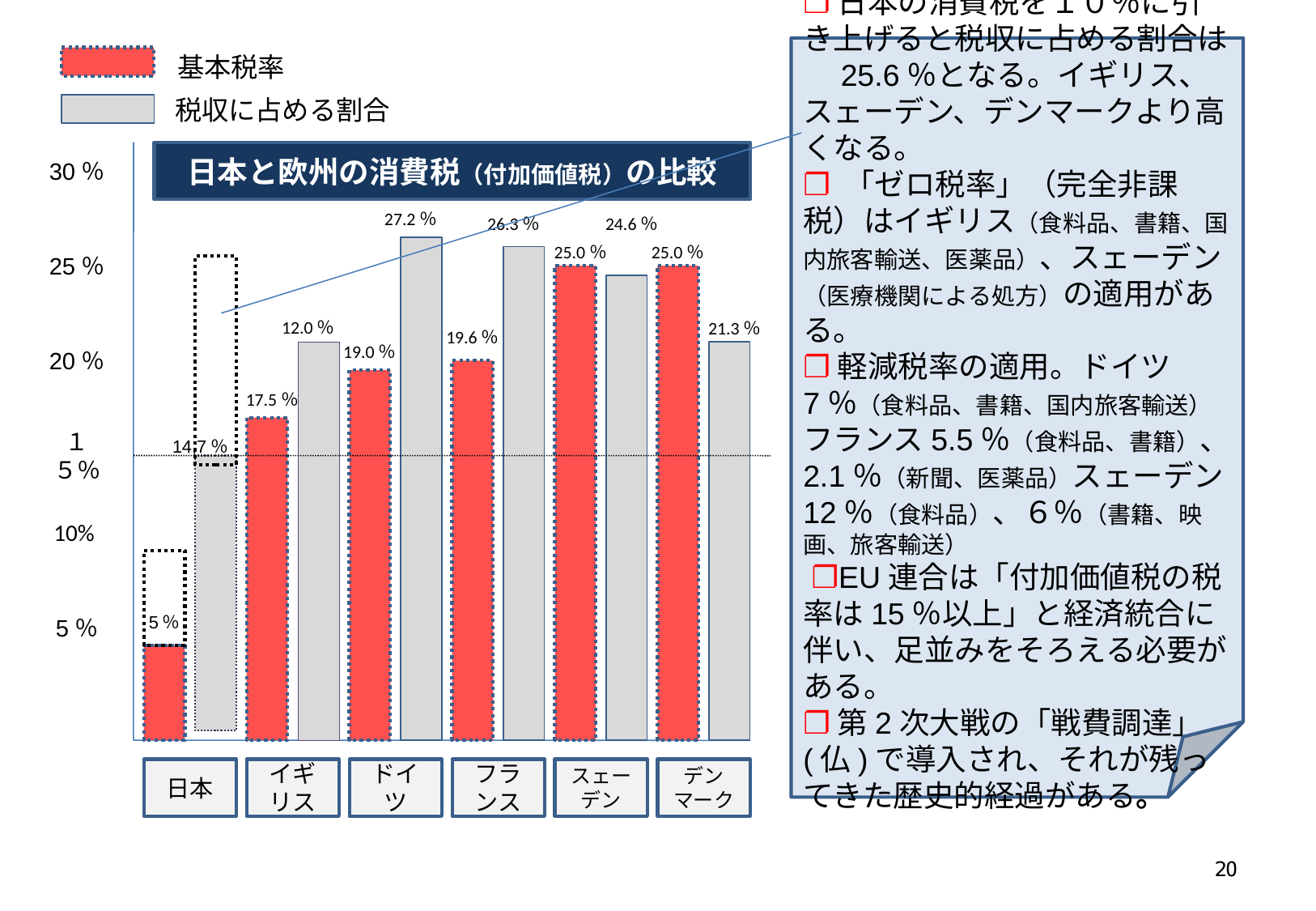

#

❐日本の消費税を１０％に引き上げると税収に占める割合は　25.6％となる。イギリス、スェーデン、デンマークより高くなる。
❐ 「ゼロ税率」（完全非課税）はイギリス（食料品、書籍、国内旅客輸送、医薬品）、スェーデン（医療機関による処方）の適用がある。
❐軽減税率の適用。ドイツ7％（食料品、書籍、国内旅客輸送）フランス5.5％（食料品、書籍）、2.1％（新聞、医薬品）スェーデン12％（食料品）、６％（書籍、映画、旅客輸送）
 ❐EU連合は「付加価値税の税率は15％以上」と経済統合に伴い、足並みをそろえる必要がある。
❐第2次大戦の「戦費調達」(仏)で導入され、それが残ってきた歴史的経過がある。

基本税率

税収に占める割合

日本と欧州の消費税（付加価値税）の比較
30％
27.2％
26.3％
24.6％
25.0％
25.0％

25％

12.0％
21.3％
19.0％
19.6％
20％

17.5％

14,7％
１５％

10%

5％
5％

日本
イギリス
ドイツ
フランス
スェーデン
デンマーク
20